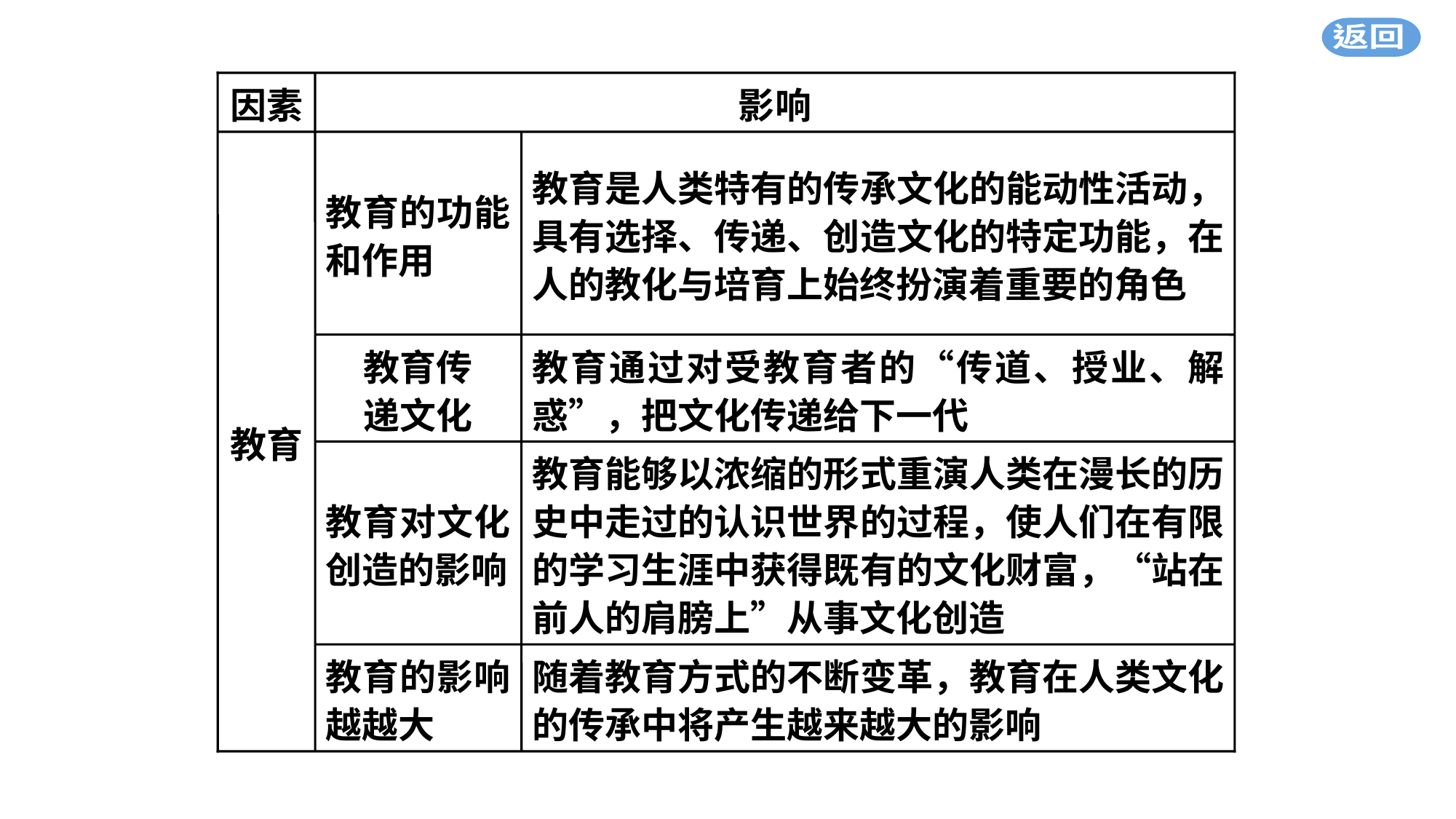

因素

影响

教育
教育的功能和作用

教育是人类特有的传承文化的能动性活动，具有选择、传递、创造文化的特定功能，在人的教化与培育上始终扮演着重要的角色

教育传
递文化
教育通过对受教育者的“传道、授业、解惑”，把文化传递给下一代

教育对文化创造的影响
教育能够以浓缩的形式重演人类在漫长的历史中走过的认识世界的过程，使人们在有限的学习生涯中获得既有的文化财富，“站在前人的肩膀上”从事文化创造

教育的影响越越大
随着教育方式的不断变革，教育在人类文化的传承中将产生越来越大的影响